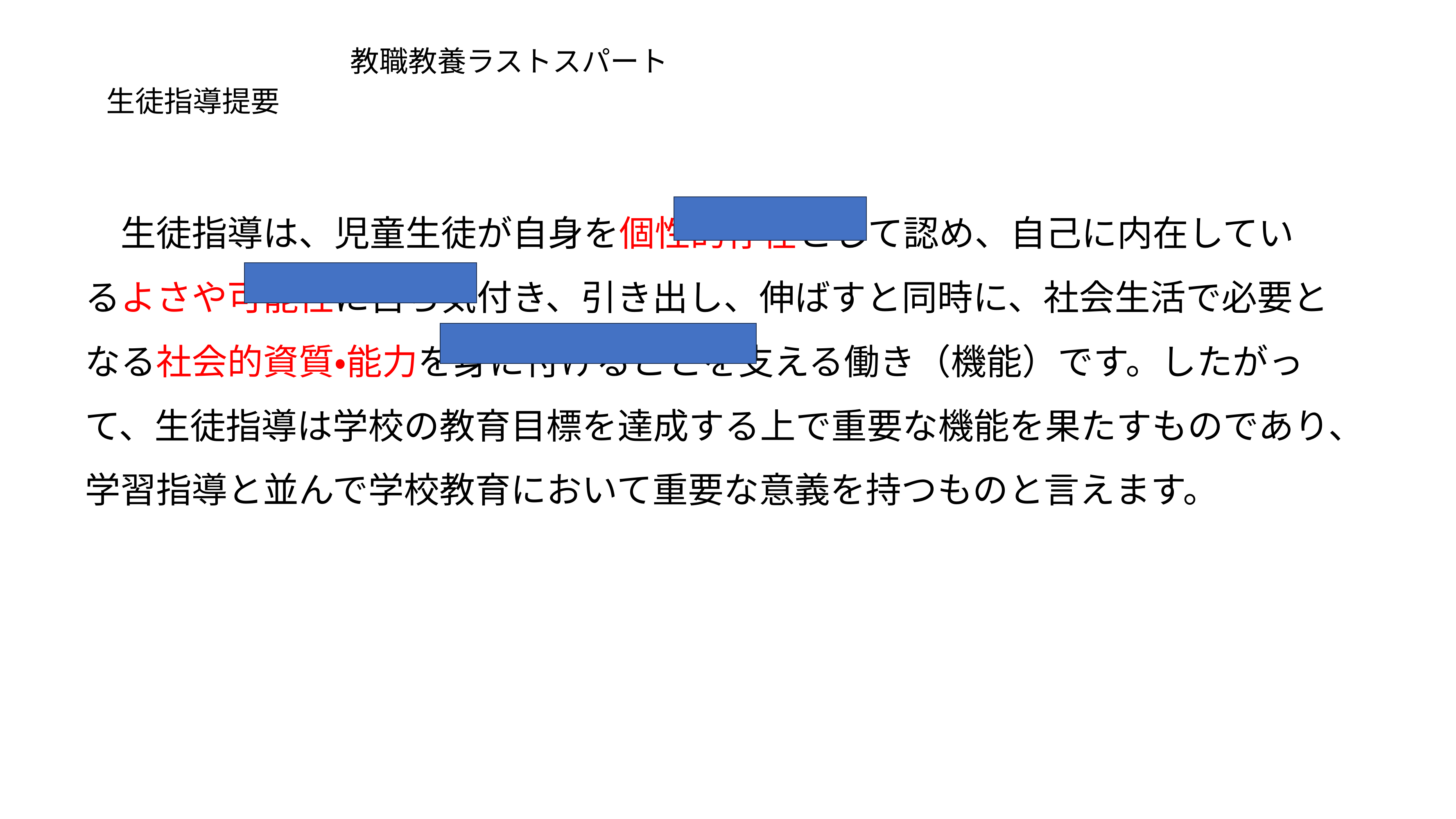

# 教職教養ラストスパート
生徒指導提要
　生徒指導は、児童生徒が自身を個性的存在として認め、自己に内在しているよさや可能性に自ら気付き、引き出し、伸ばすと同時に、社会生活で必要となる社会的資質・能力を身に付けることを支える働き（機能）です。したがって、生徒指導は学校の教育目標を達成する上で重要な機能を果たすものであり、学習指導と並んで学校教育において重要な意義を持つものと言えます。